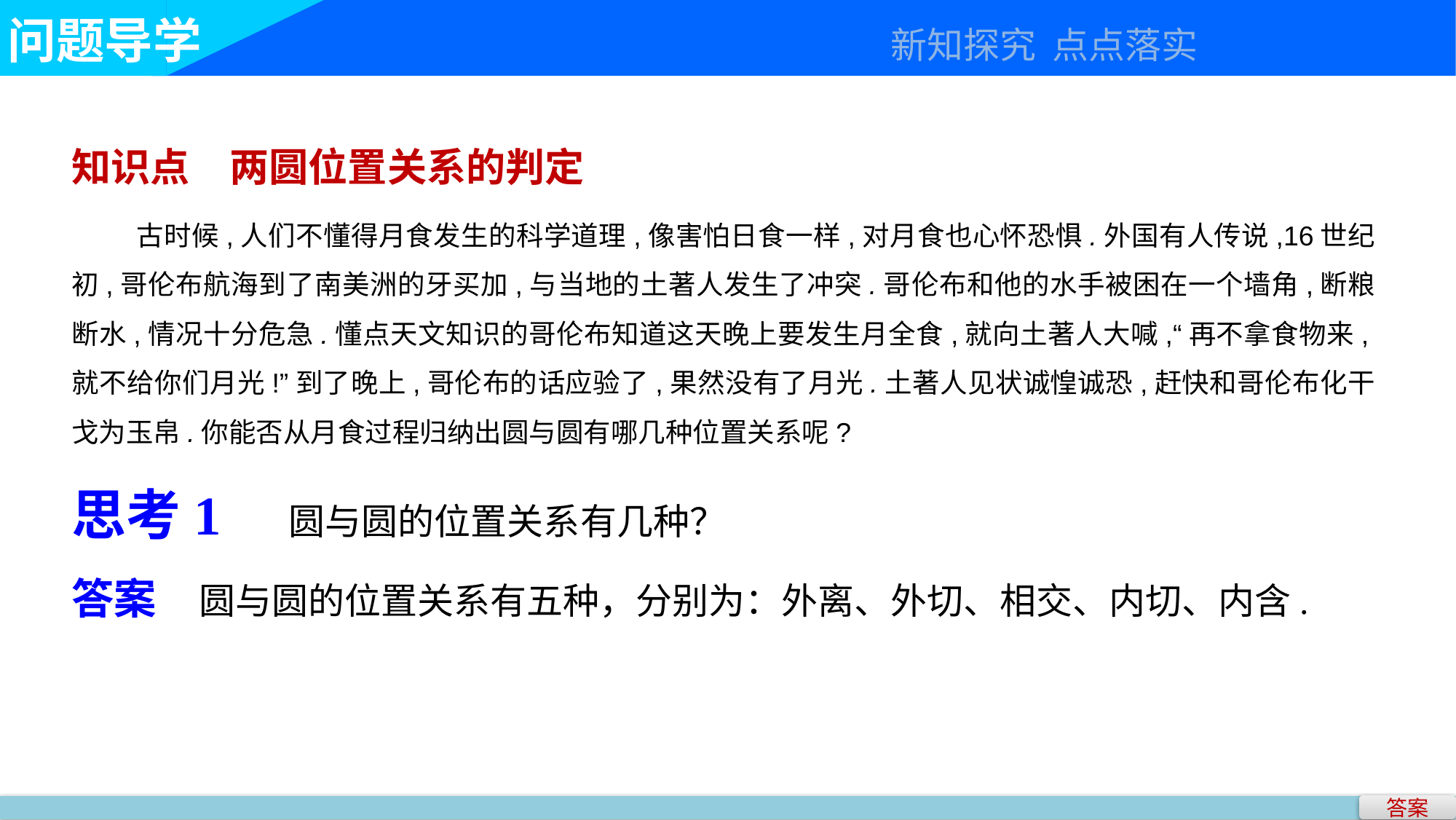

问题导学  					   　　　　新知探究  点点落实
知识点　两圆位置关系的判定
         古时候,人们不懂得月食发生的科学道理,像害怕日食一样,对月食也心怀恐惧.外国有人传说,16世纪初,哥伦布航海到了南美洲的牙买加,与当地的土著人发生了冲突.哥伦布和他的水手被困在一个墙角,断粮断水,情况十分危急.懂点天文知识的哥伦布知道这天晚上要发生月全食,就向土著人大喊,“再不拿食物来,就不给你们月光!”到了晚上,哥伦布的话应验了,果然没有了月光.土著人见状诚惶诚恐,赶快和哥伦布化干戈为玉帛.你能否从月食过程归纳出圆与圆有哪几种位置关系呢?
思考1　圆与圆的位置关系有几种？
答案　圆与圆的位置关系有五种，分别为：外离、外切、相交、内切、内含.
答案